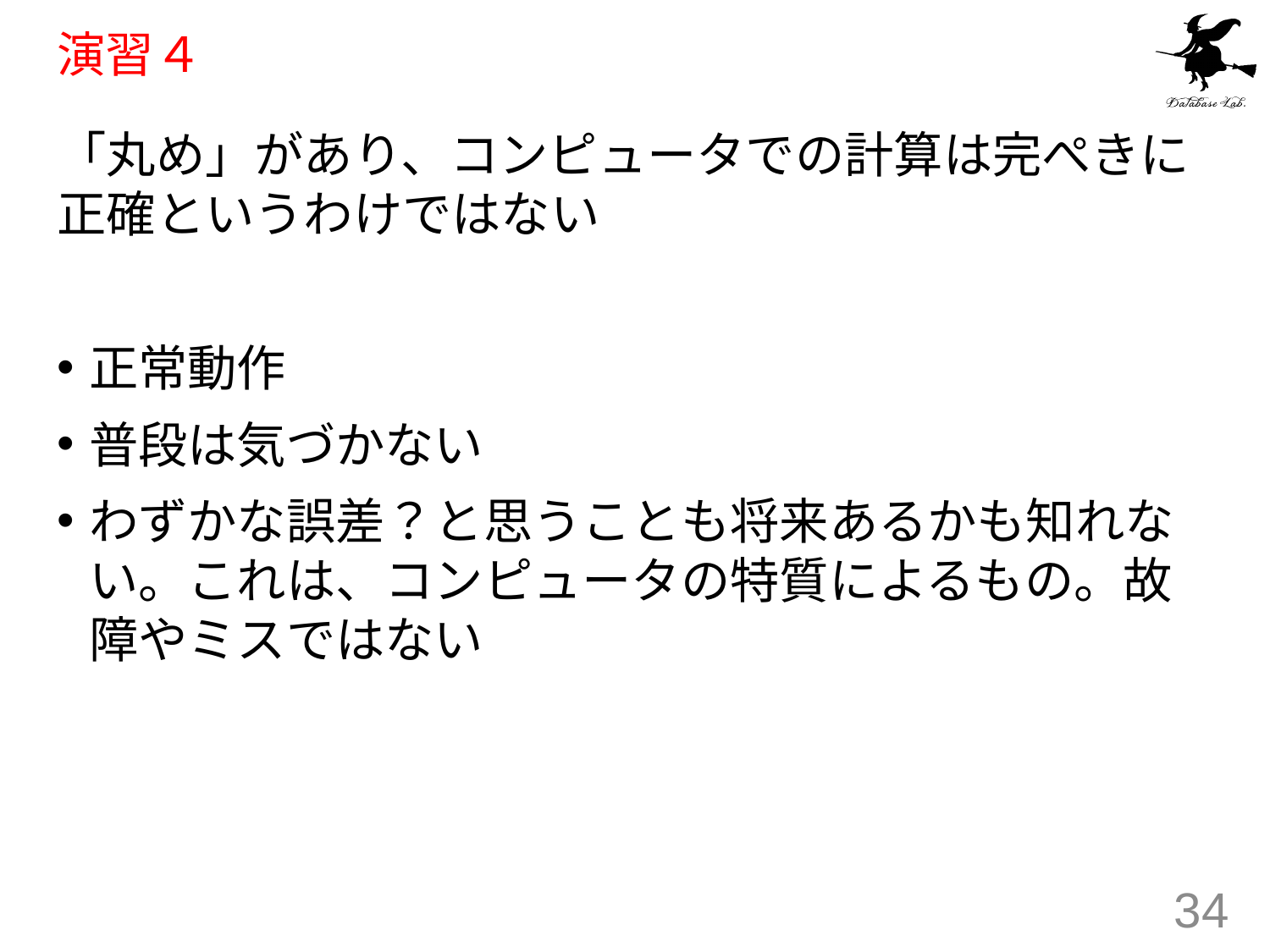

# 演習４
「丸め」があり、コンピュータでの計算は完ぺきに正確というわけではない

正常動作
普段は気づかない
わずかな誤差？と思うことも将来あるかも知れない。これは、コンピュータの特質によるもの。故障やミスではない
34